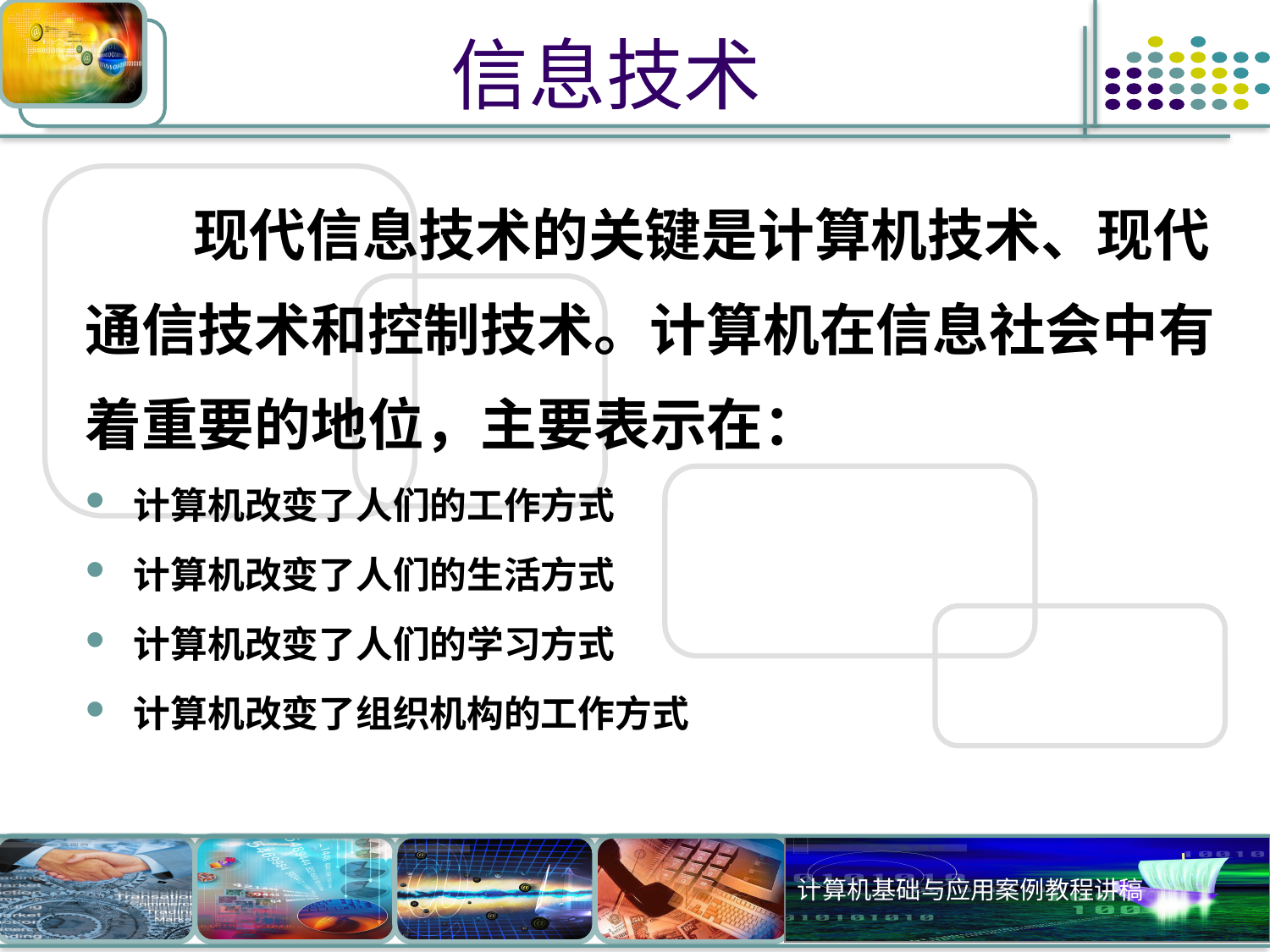

# 信息技术
           现代信息技术的关键是计算机技术、现代通信技术和控制技术。计算机在信息社会中有着重要的地位，主要表示在：
计算机改变了人们的工作方式
计算机改变了人们的生活方式
计算机改变了人们的学习方式
计算机改变了组织机构的工作方式